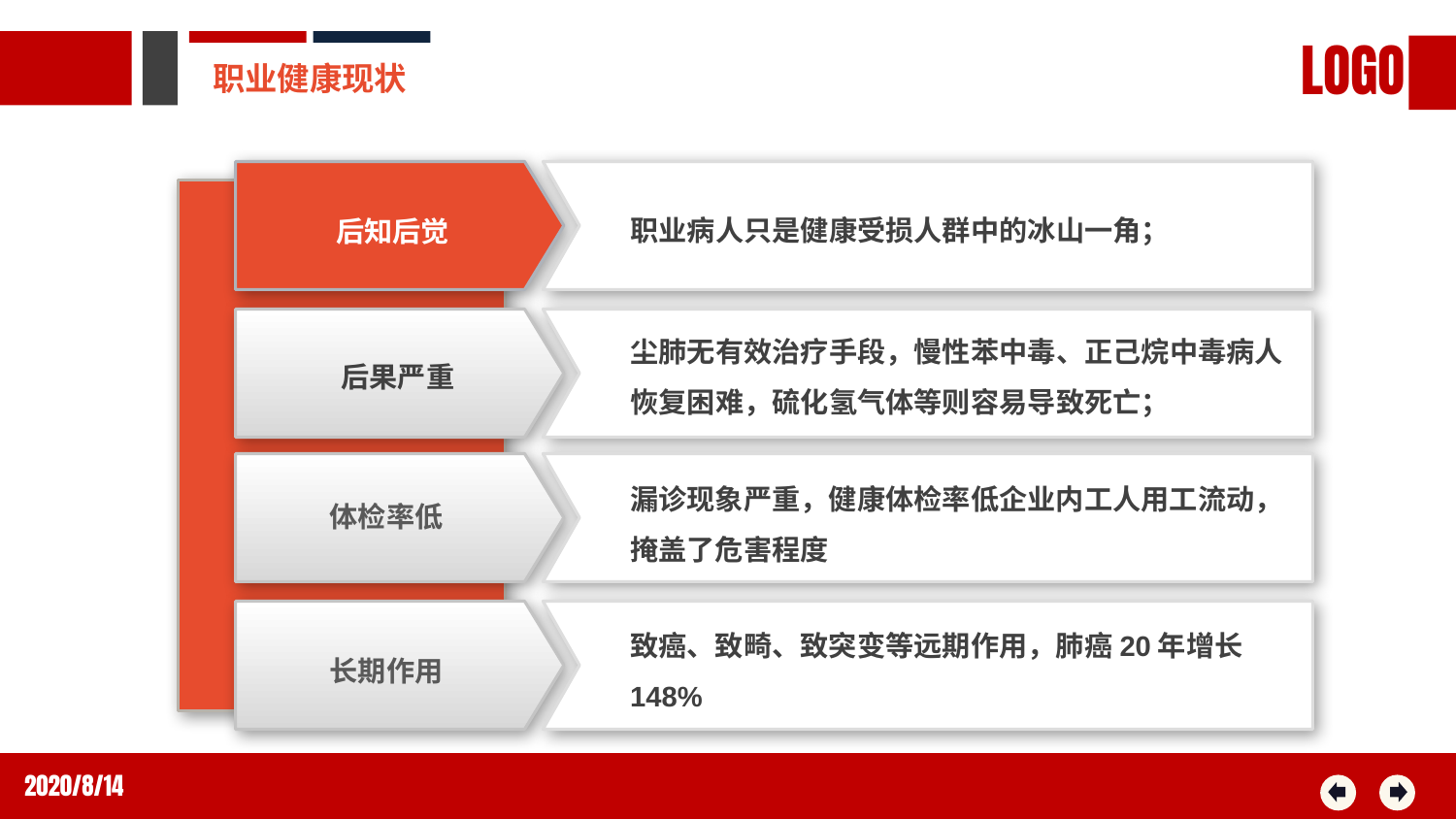

职业健康现状

职业病人只是健康受损人群中的冰山一角；
后知后觉

尘肺无有效治疗手段，慢性苯中毒、正己烷中毒病人恢复困难，硫化氢气体等则容易导致死亡；
后果严重

漏诊现象严重，健康体检率低企业内工人用工流动，掩盖了危害程度
体检率低

致癌、致畸、致突变等远期作用，肺癌20年增长148%
长期作用
2020/8/14